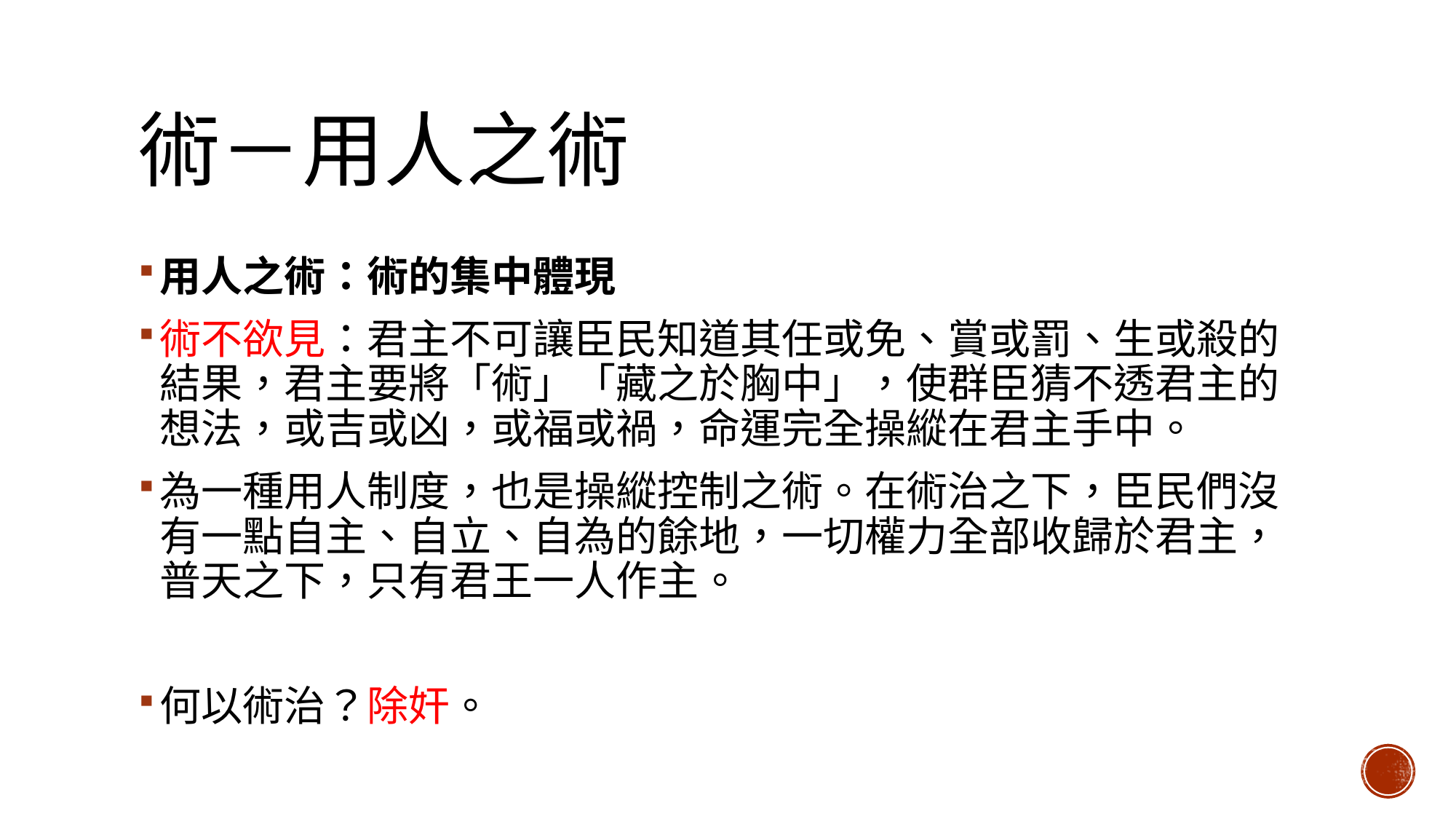

# 術－用人之術
用人之術：術的集中體現
術不欲見：君主不可讓臣民知道其任或免、賞或罰、生或殺的結果，君主要將「術」「藏之於胸中」，使群臣猜不透君主的想法，或吉或凶，或福或禍，命運完全操縱在君主手中。
為一種用人制度，也是操縱控制之術。在術治之下，臣民們沒有一點自主、自立、自為的餘地，一切權力全部收歸於君主，普天之下，只有君王一人作主。

何以術治？除奸。